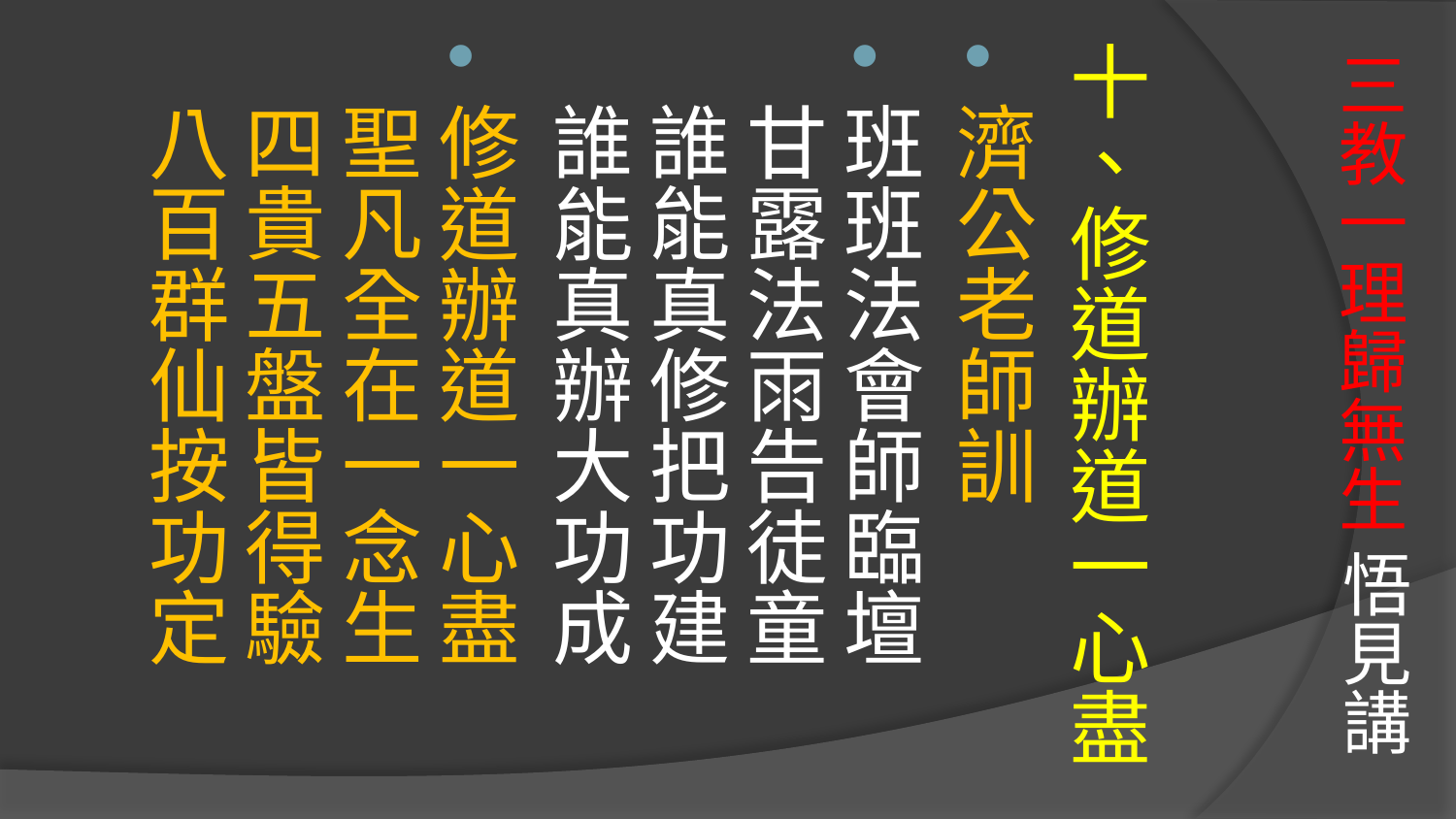

# 三教一理歸無生 悟見講
十、修道辦道一心盡
濟公老師訓
班班法會師臨壇　甘露法雨告徒童 
誰能真修把功建　誰能真辦大功成
修道辦道一心盡　聖凡全在一念生 
四貴五盤皆得驗　八百群仙按功定